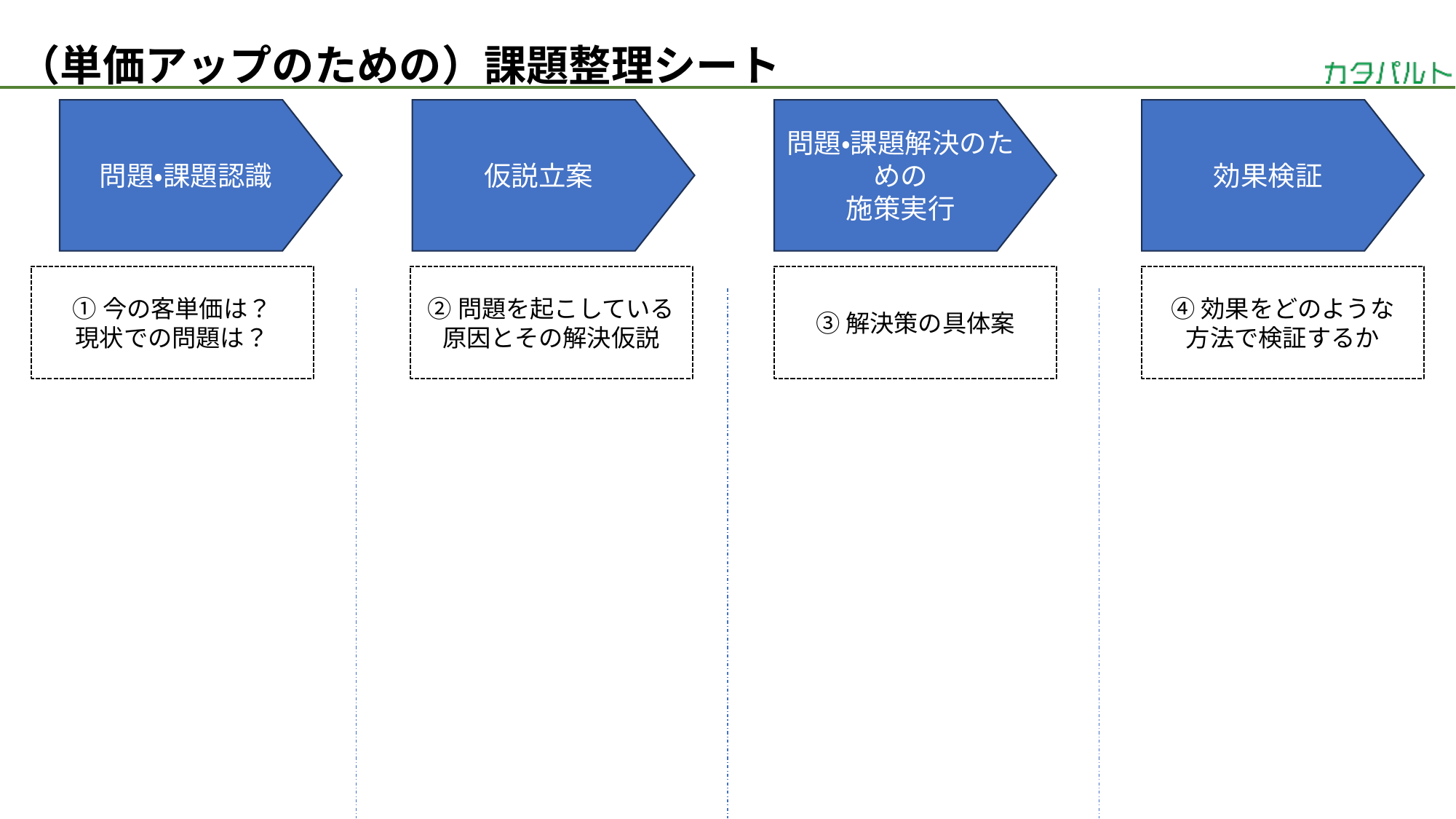

（単価アップのための）課題整理シート
問題・課題認識
仮説立案
問題・課題解決のための
施策実行
効果検証
①今の客単価は？
現状での問題は？
②問題を起こしている原因とその解決仮説
③解決策の具体案
④効果をどのような
方法で検証するか